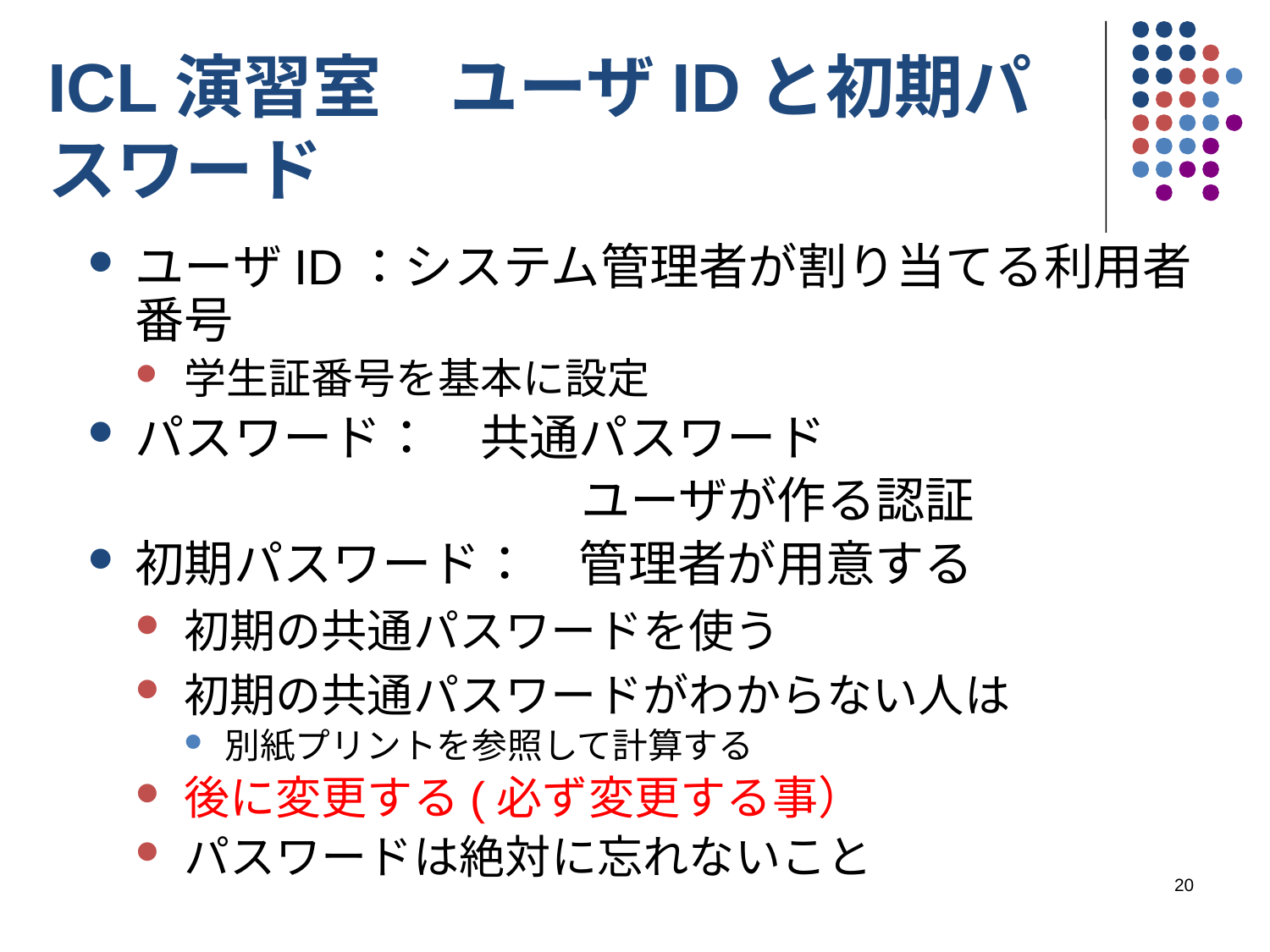

ICL演習室　ユーザIDと初期パスワード
ユーザID：システム管理者が割り当てる利用者番号
学生証番号を基本に設定
パスワード：　共通パスワード
　　　　　　　　　　ユーザが作る認証
初期パスワード：　管理者が用意する
初期の共通パスワードを使う
初期の共通パスワードがわからない人は
別紙プリントを参照して計算する
後に変更する(必ず変更する事）
パスワードは絶対に忘れないこと
20